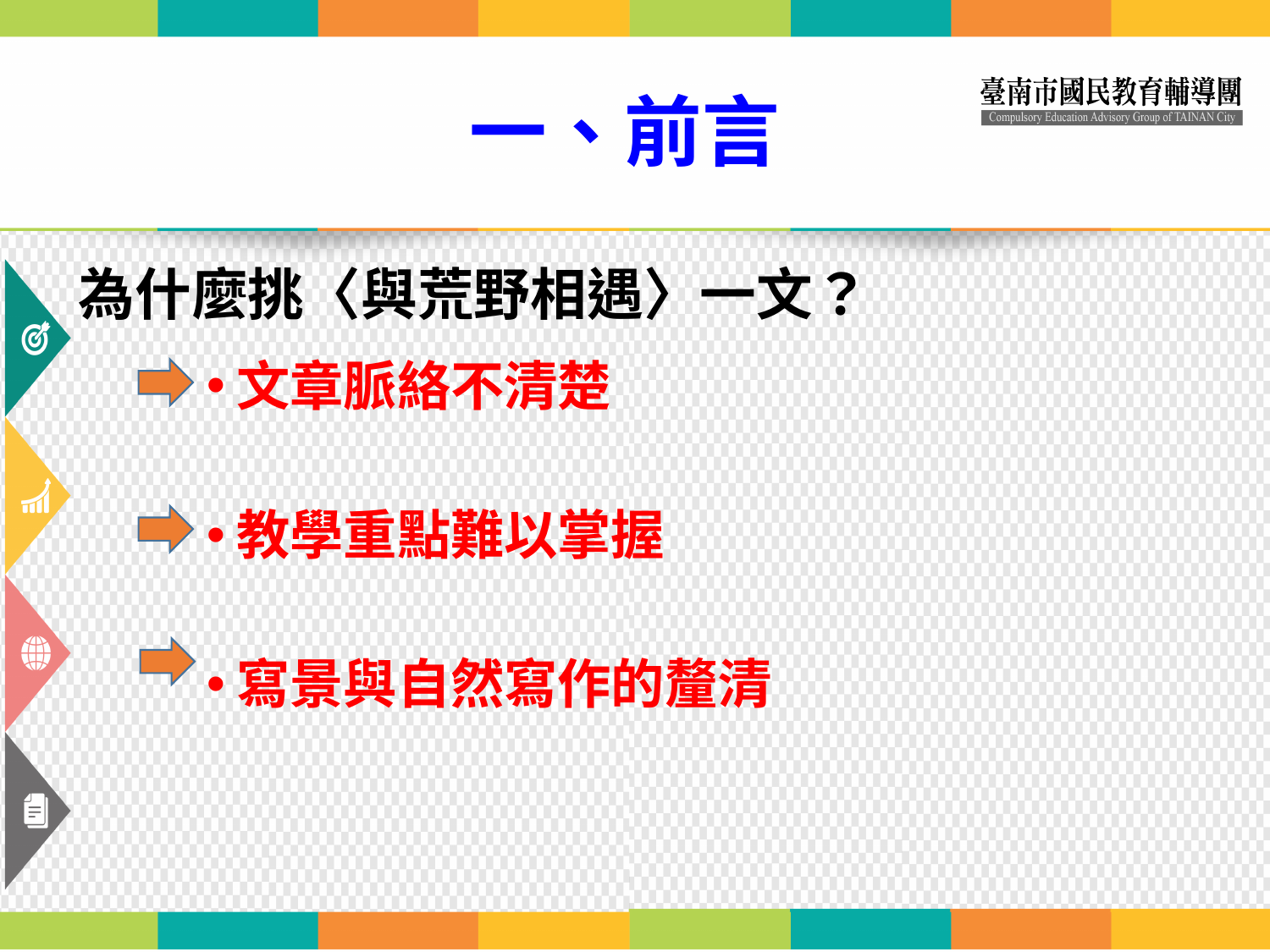

一、前言
# 為什麼挑〈與荒野相遇〉一文？
文章脈絡不清楚

教學重點難以掌握

寫景與自然寫作的釐清